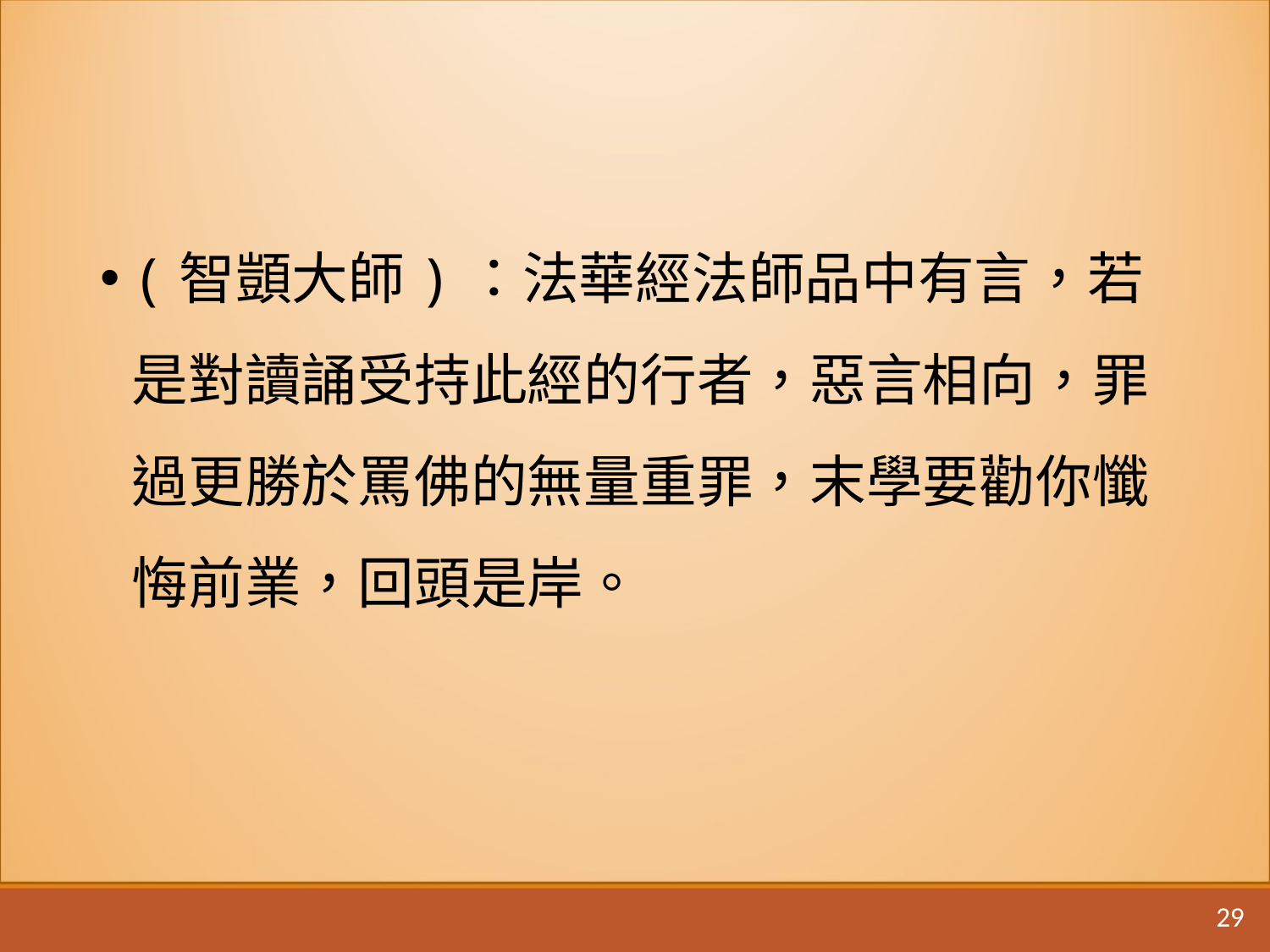

(智顗大師)：法華經法師品中有言，若是對讀誦受持此經的行者，惡言相向，罪過更勝於罵佛的無量重罪，末學要勸你懺悔前業，回頭是岸。

29